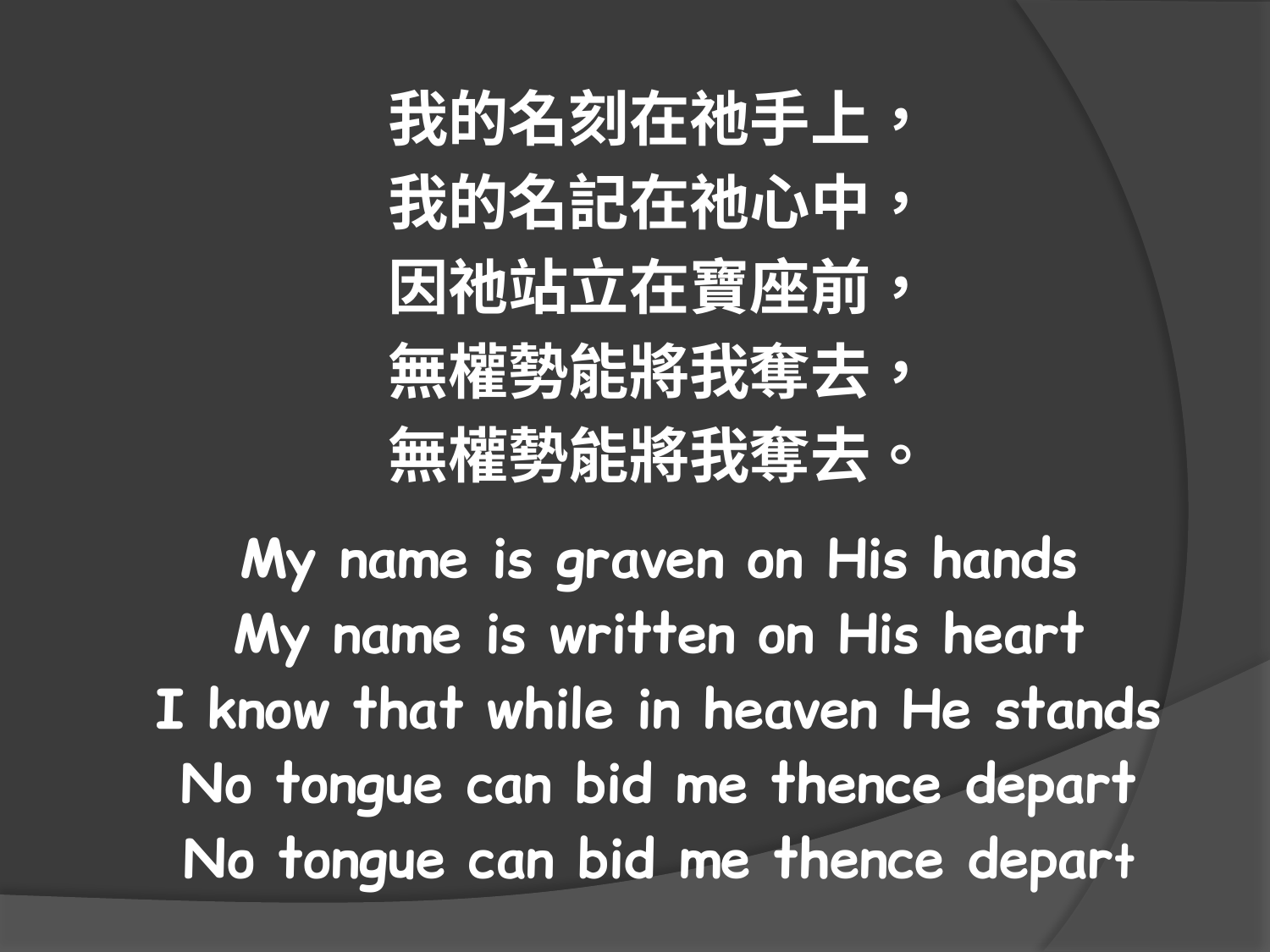

我的名刻在祂手上，
我的名記在祂心中，
因祂站立在寶座前，
無權勢能將我奪去，
無權勢能將我奪去。

My name is graven on His hands
My name is written on His heart
I know that while in heaven He stands
No tongue can bid me thence depart
No tongue can bid me thence depart